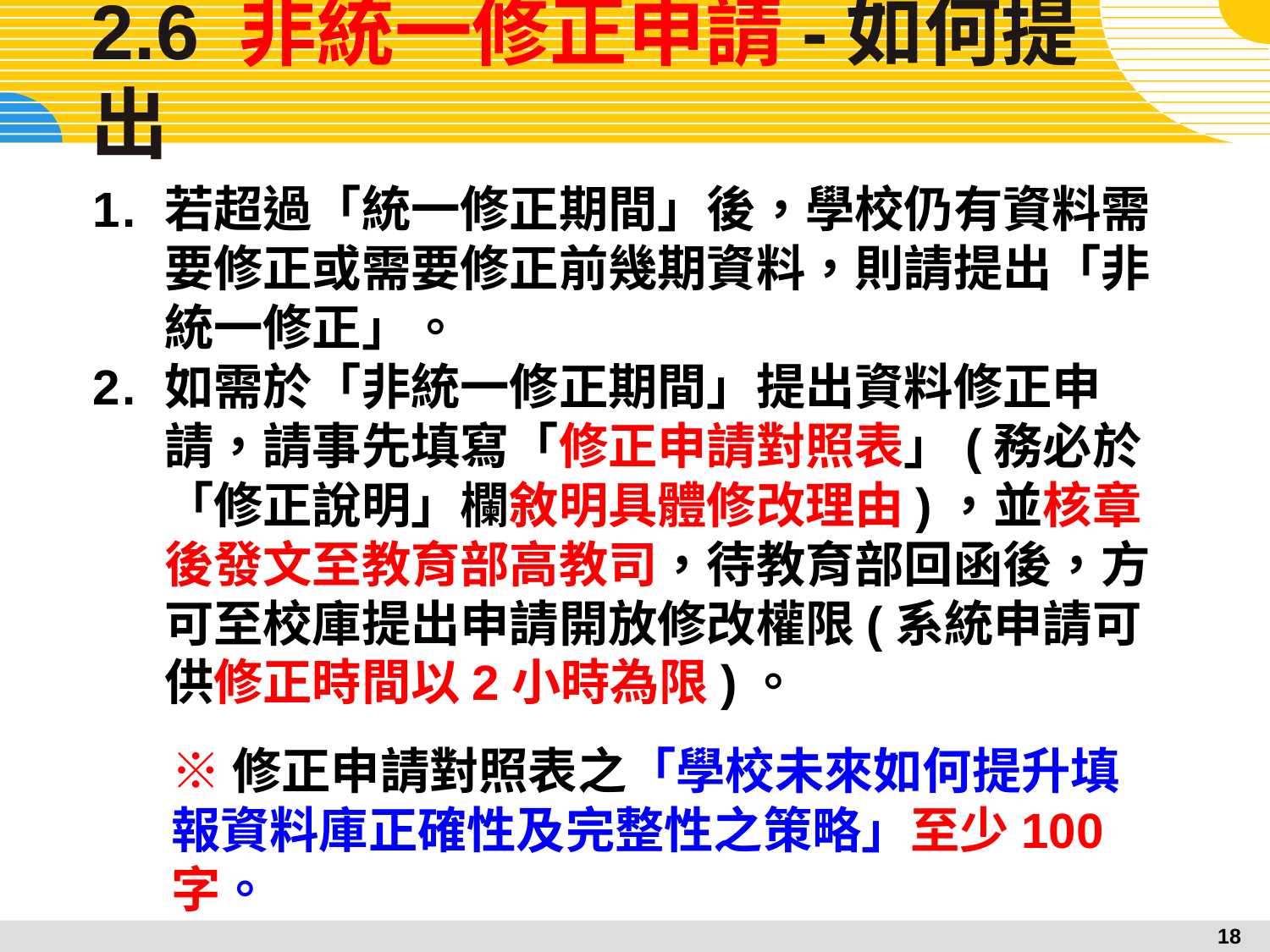

# 2.6 非統一修正申請-如何提出
若超過「統一修正期間」後，學校仍有資料需要修正或需要修正前幾期資料，則請提出「非統一修正」。
如需於「非統一修正期間」提出資料修正申請，請事先填寫「修正申請對照表」(務必於「修正說明」欄敘明具體修改理由)，並核章後發文至教育部高教司，待教育部回函後，方可至校庫提出申請開放修改權限(系統申請可供修正時間以2小時為限)。
※修正申請對照表之「學校未來如何提升填報資料庫正確性及完整性之策略」至少100字。